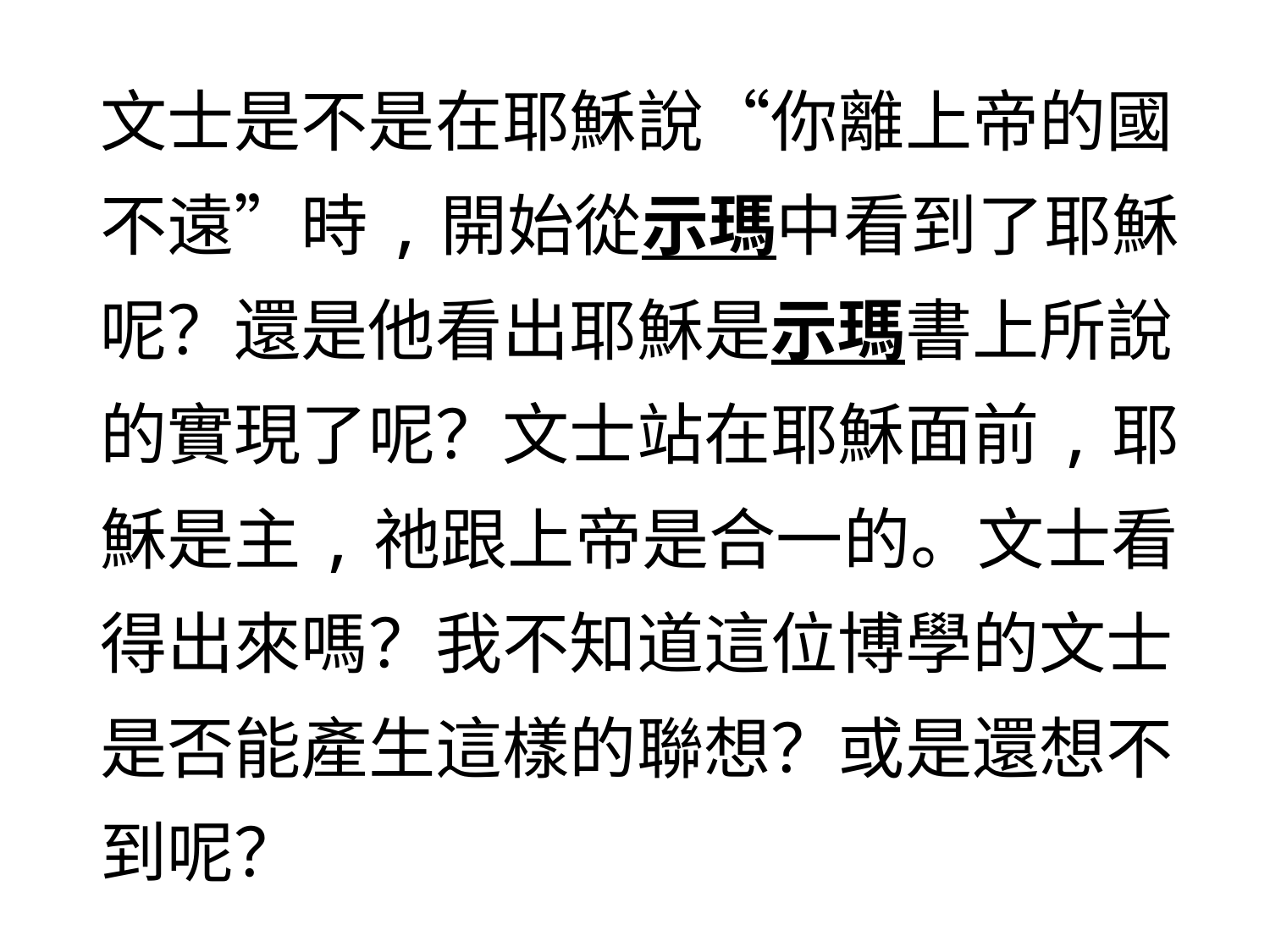

文士是不是在耶穌說“你離上帝的國不遠”時,開始從示瑪中看到了耶穌呢？還是他看出耶穌是示瑪書上所說的實現了呢？文士站在耶穌面前,耶穌是主,祂跟上帝是合一的。文士看得出來嗎？我不知道這位博學的文士是否能產生這樣的聯想？或是還想不到呢？